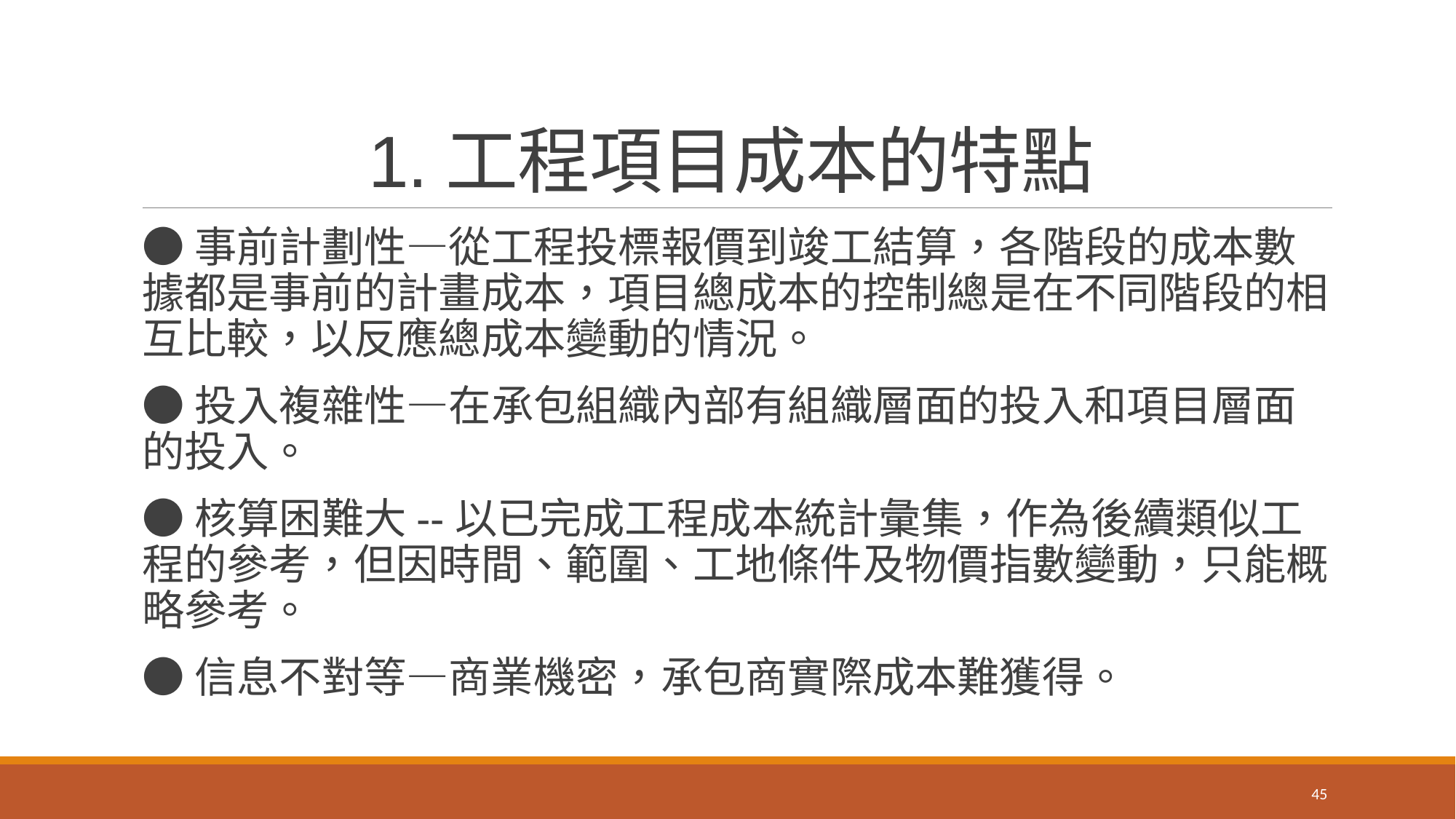

# 1.工程項目成本的特點
●事前計劃性—從工程投標報價到竣工結算，各階段的成本數據都是事前的計畫成本，項目總成本的控制總是在不同階段的相互比較，以反應總成本變動的情況。
●投入複雜性—在承包組織內部有組織層面的投入和項目層面的投入。
●核算困難大--以已完成工程成本統計彙集，作為後續類似工程的參考，但因時間、範圍、工地條件及物價指數變動，只能概略參考。
●信息不對等—商業機密，承包商實際成本難獲得。
45